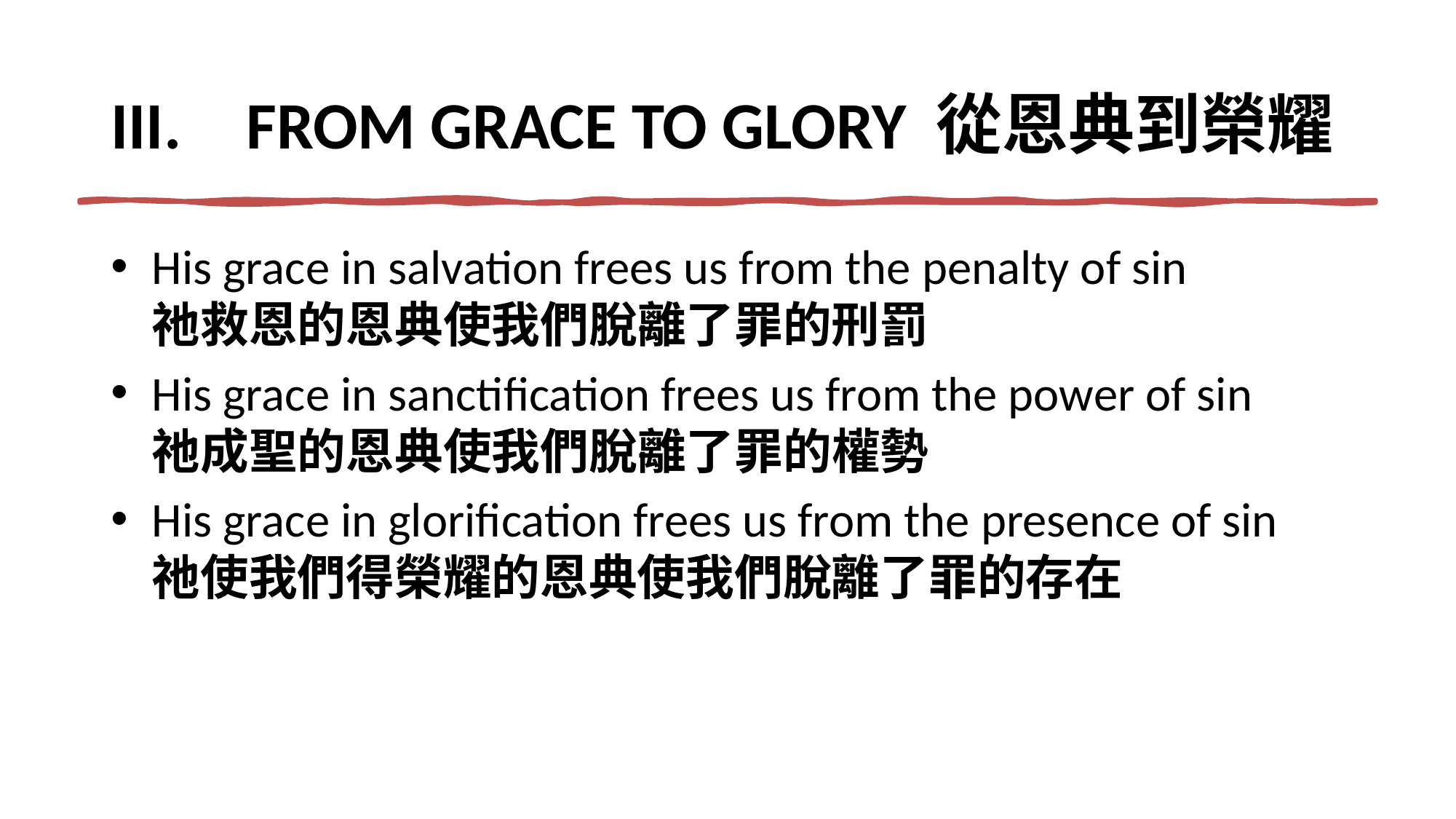

# FROM GRACE TO GLORY 從恩典到榮耀

His grace in salvation frees us from the penalty of sin
祂救恩的恩典使我們脫離了罪的刑罰
His grace in sanctification frees us from the power of sin
祂成聖的恩典使我們脫離了罪的權勢
His grace in glorification frees us from the presence of sin
祂使我們得榮耀的恩典使我們脫離了罪的存在